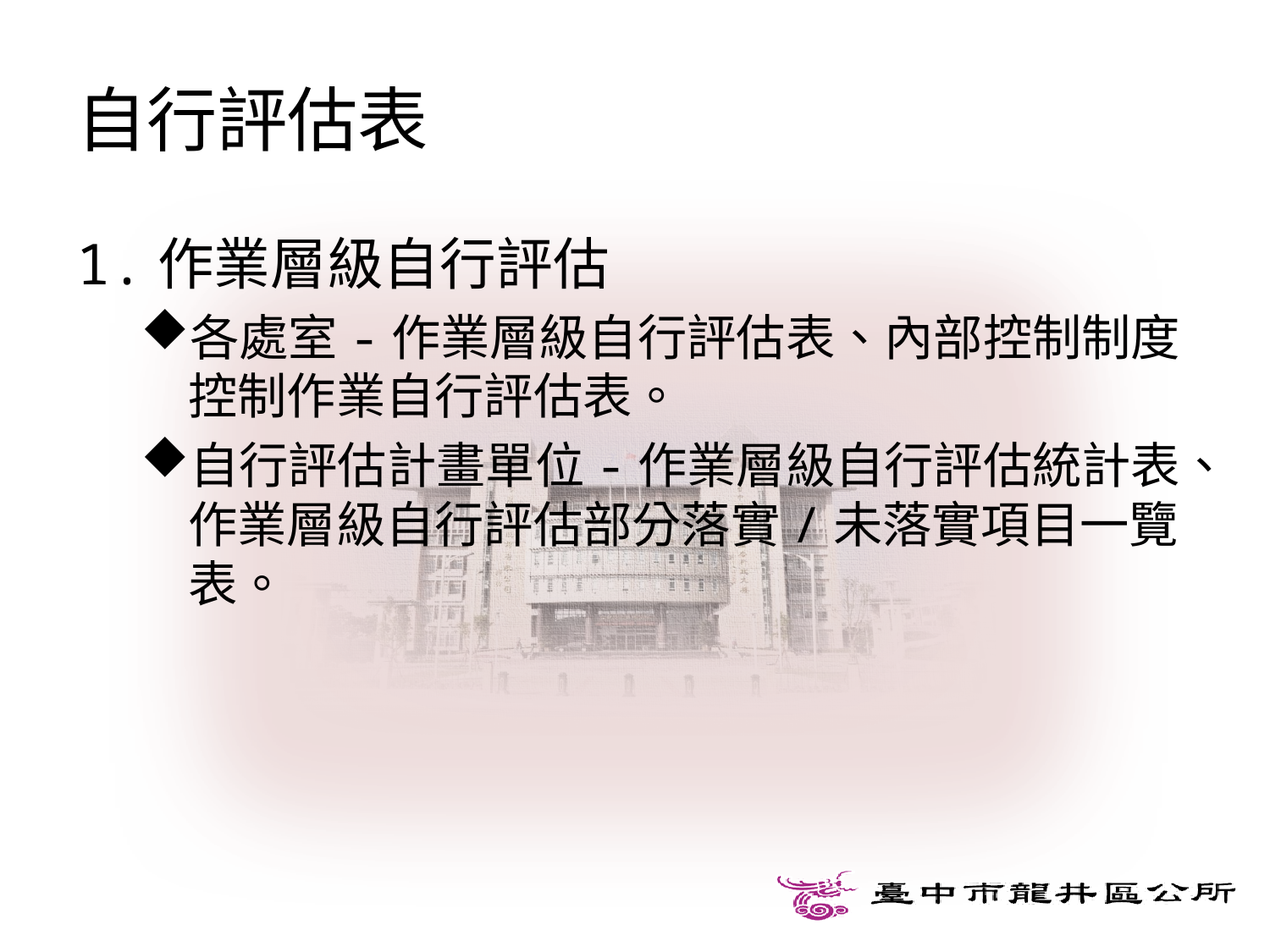

# 自行評估表
1.作業層級自行評估
各處室-作業層級自行評估表、內部控制制度控制作業自行評估表。
自行評估計畫單位-作業層級自行評估統計表、作業層級自行評估部分落實/未落實項目一覽表。